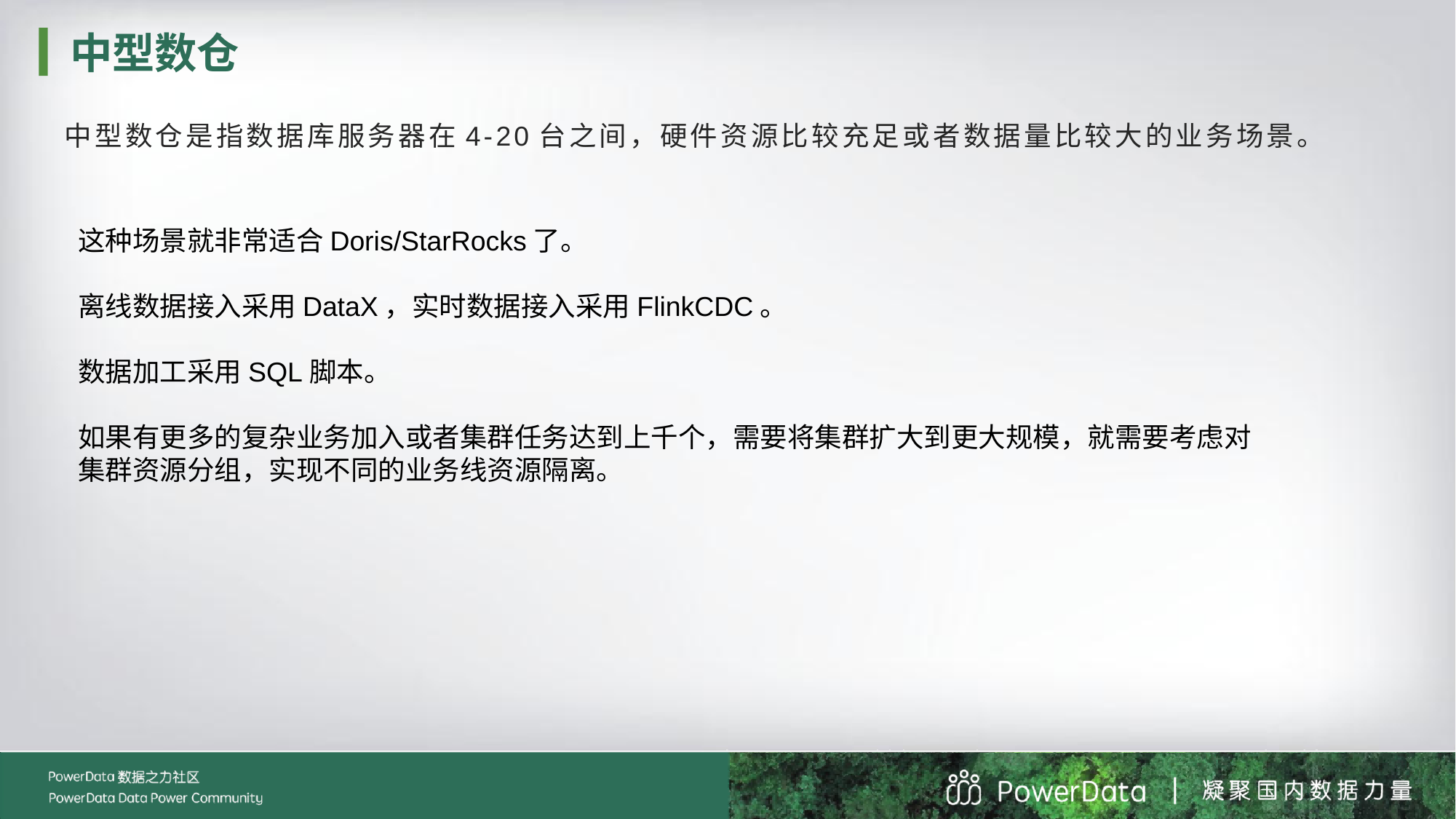

中型数仓

中型数仓是指数据库服务器在4-20台之间，硬件资源比较充足或者数据量比较大的业务场景。
这种场景就非常适合Doris/StarRocks了。

离线数据接入采用DataX，实时数据接入采用FlinkCDC。

数据加工采用SQL脚本。

如果有更多的复杂业务加入或者集群任务达到上千个，需要将集群扩大到更大规模，就需要考虑对集群资源分组，实现不同的业务线资源隔离。